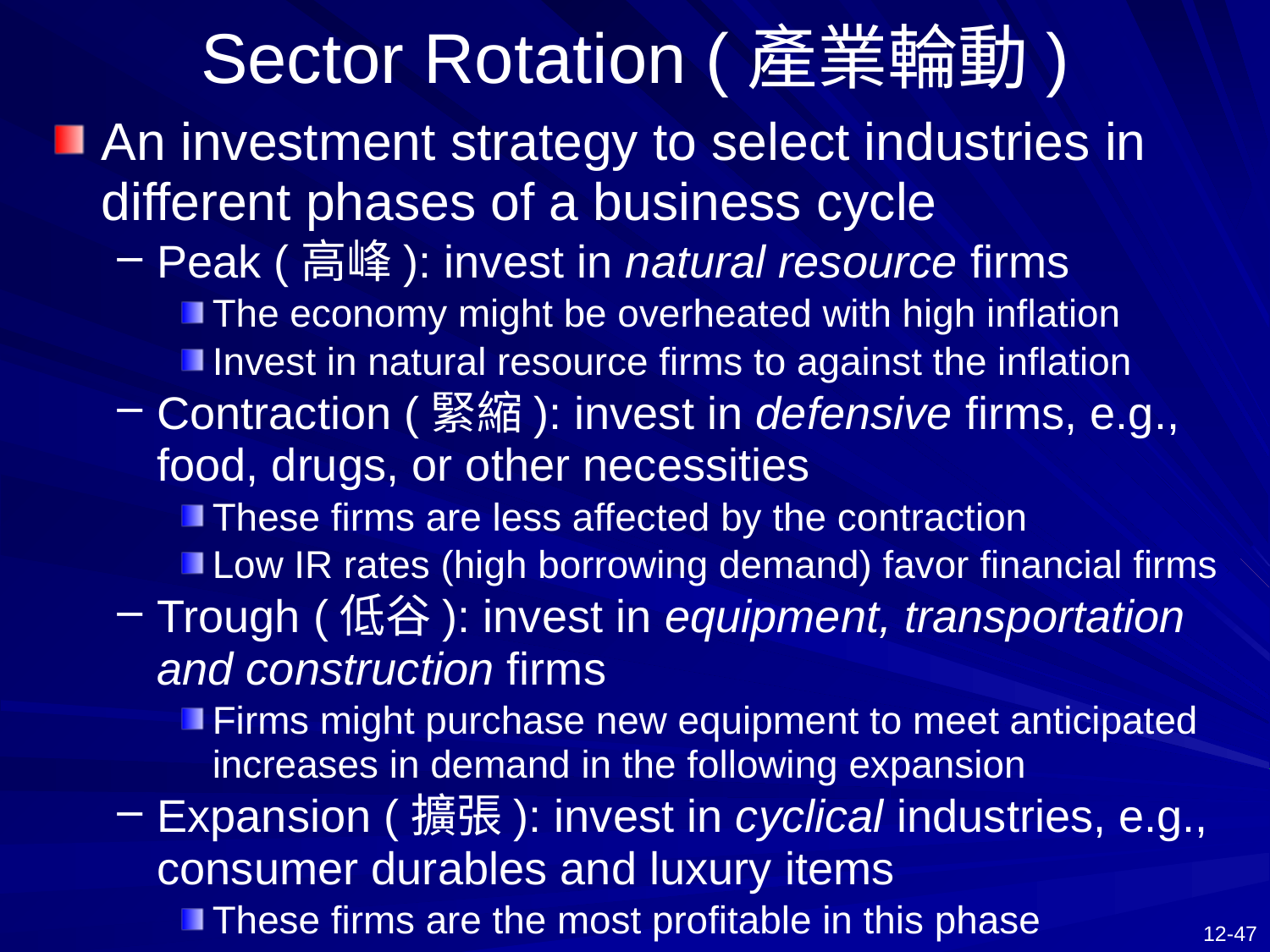

# Sector Rotation (產業輪動)
An investment strategy to select industries in different phases of a business cycle
Peak (高峰): invest in natural resource firms
The economy might be overheated with high inflation
Invest in natural resource firms to against the inflation
Contraction (緊縮): invest in defensive firms, e.g., food, drugs, or other necessities
These firms are less affected by the contraction
Low IR rates (high borrowing demand) favor financial firms
Trough (低谷): invest in equipment, transportation and construction firms
Firms might purchase new equipment to meet anticipated increases in demand in the following expansion
Expansion (擴張): invest in cyclical industries, e.g., consumer durables and luxury items
These firms are the most profitable in this phase